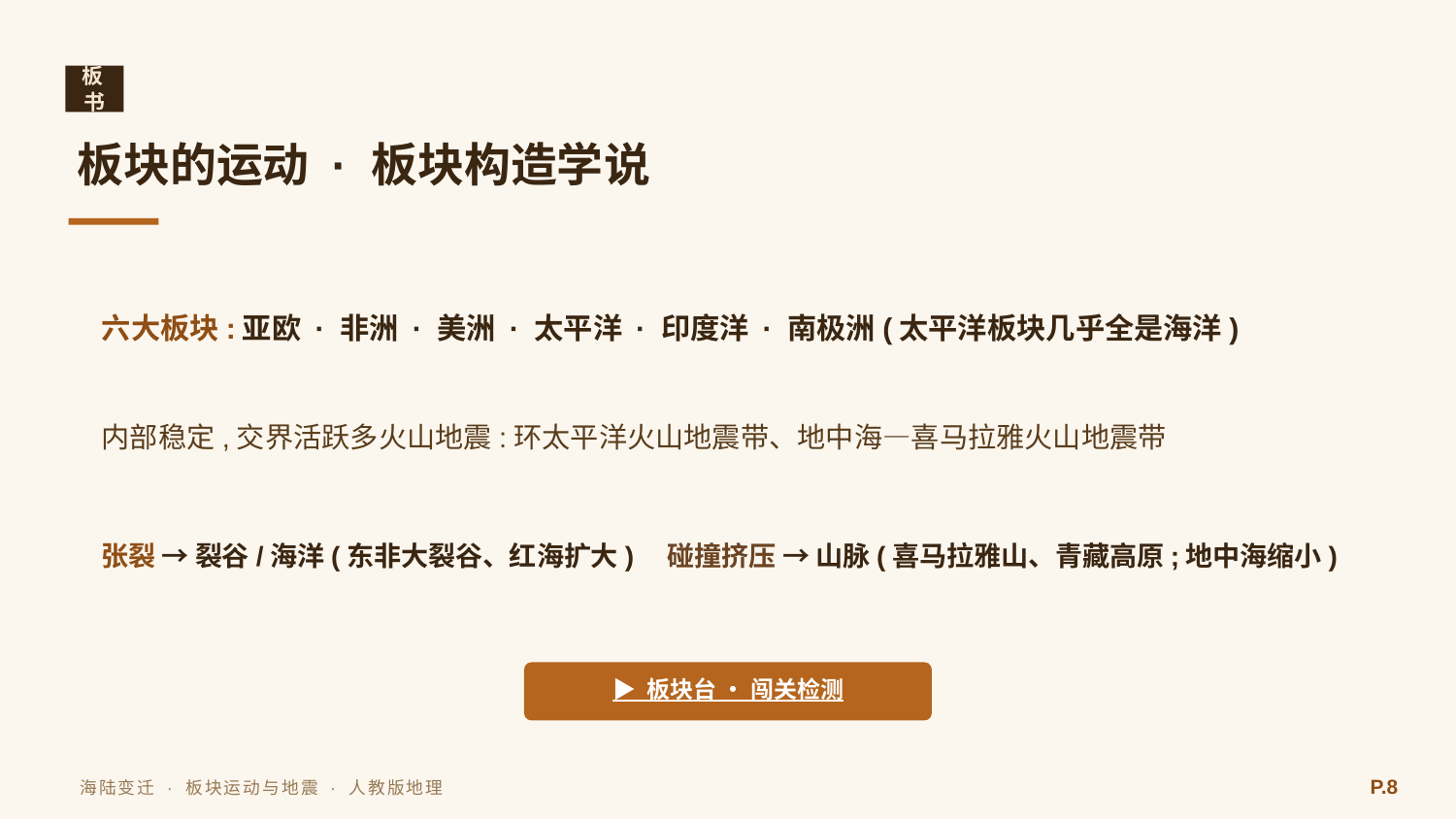

板书

板块的运动 · 板块构造学说

六大板块:亚欧 · 非洲 · 美洲 · 太平洋 · 印度洋 · 南极洲(太平洋板块几乎全是海洋)
内部稳定,交界活跃多火山地震:环太平洋火山地震带、地中海—喜马拉雅火山地震带
张裂 → 裂谷/海洋(东非大裂谷、红海扩大)　碰撞挤压 → 山脉(喜马拉雅山、青藏高原;地中海缩小)
▶  板块台 · 闯关检测

P.8
海陆变迁 · 板块运动与地震 · 人教版地理